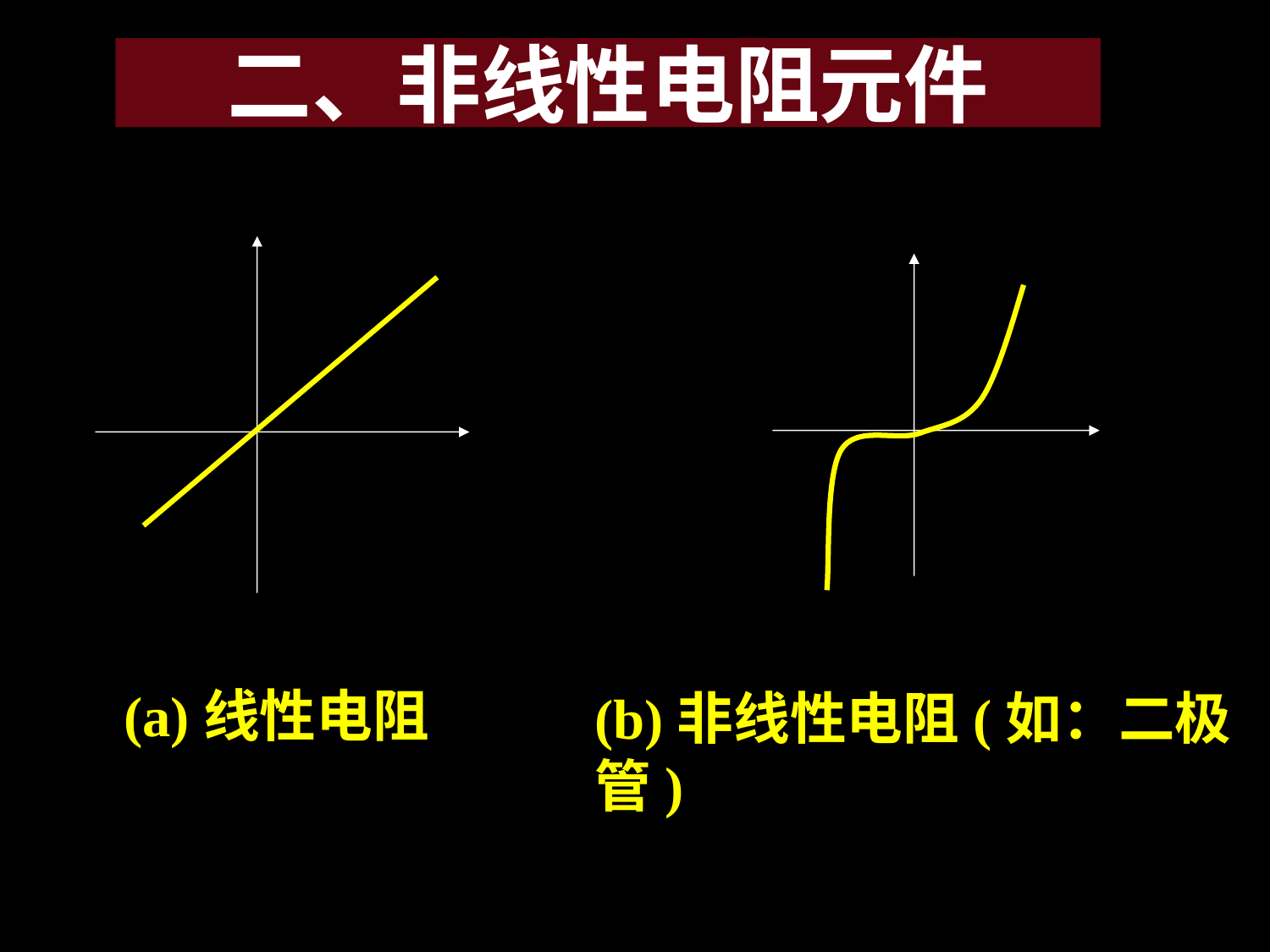

二、非线性电阻元件
i

u

0

i

u

0

(a)线性电阻
(b)非线性电阻(如：二极管)